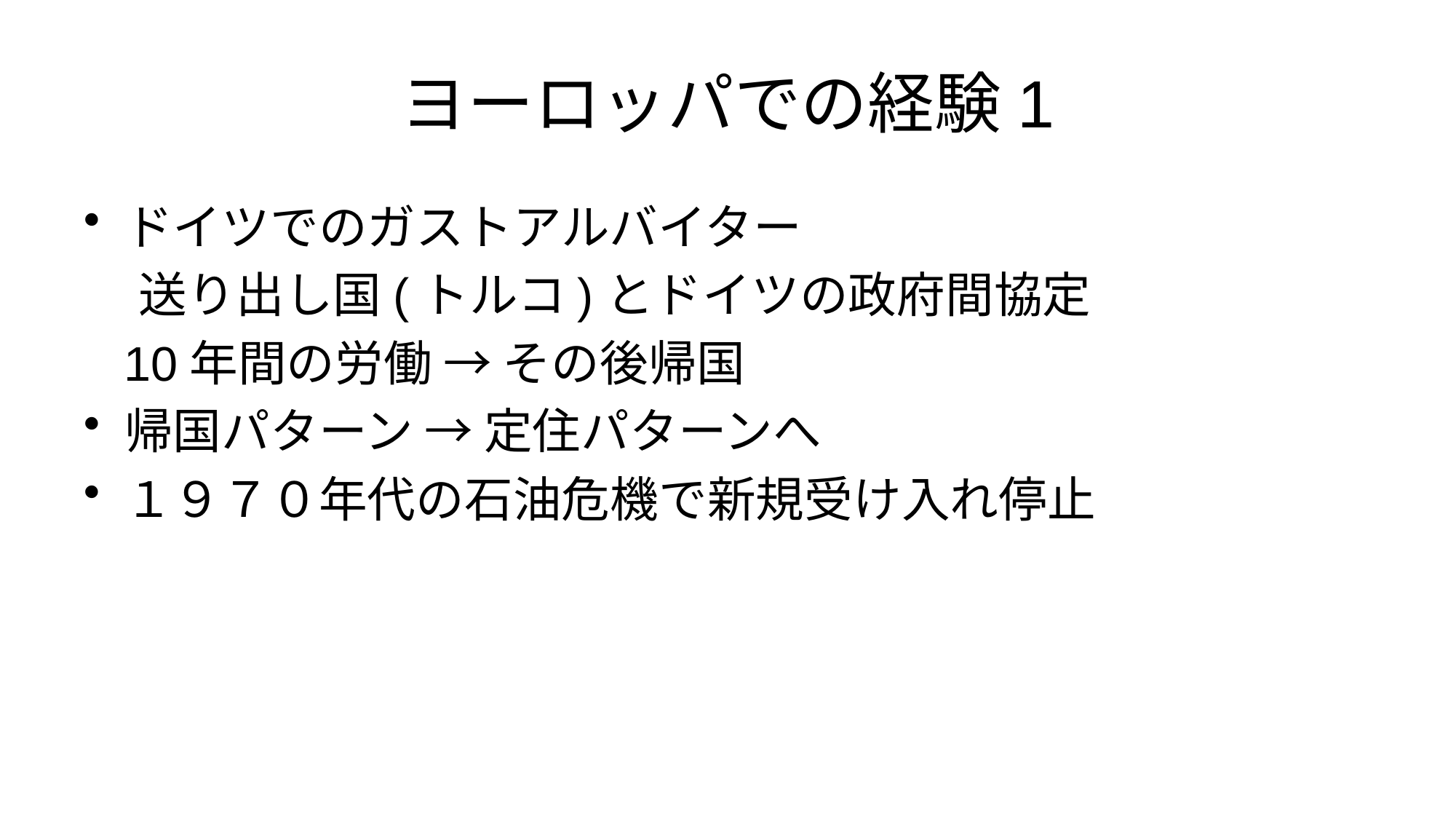

# ヨーロッパでの経験1
ドイツでのガストアルバイター
    送り出し国(トルコ)とドイツの政府間協定
   10年間の労働 → その後帰国
帰国パターン → 定住パターンへ
１９７０年代の石油危機で新規受け入れ停止